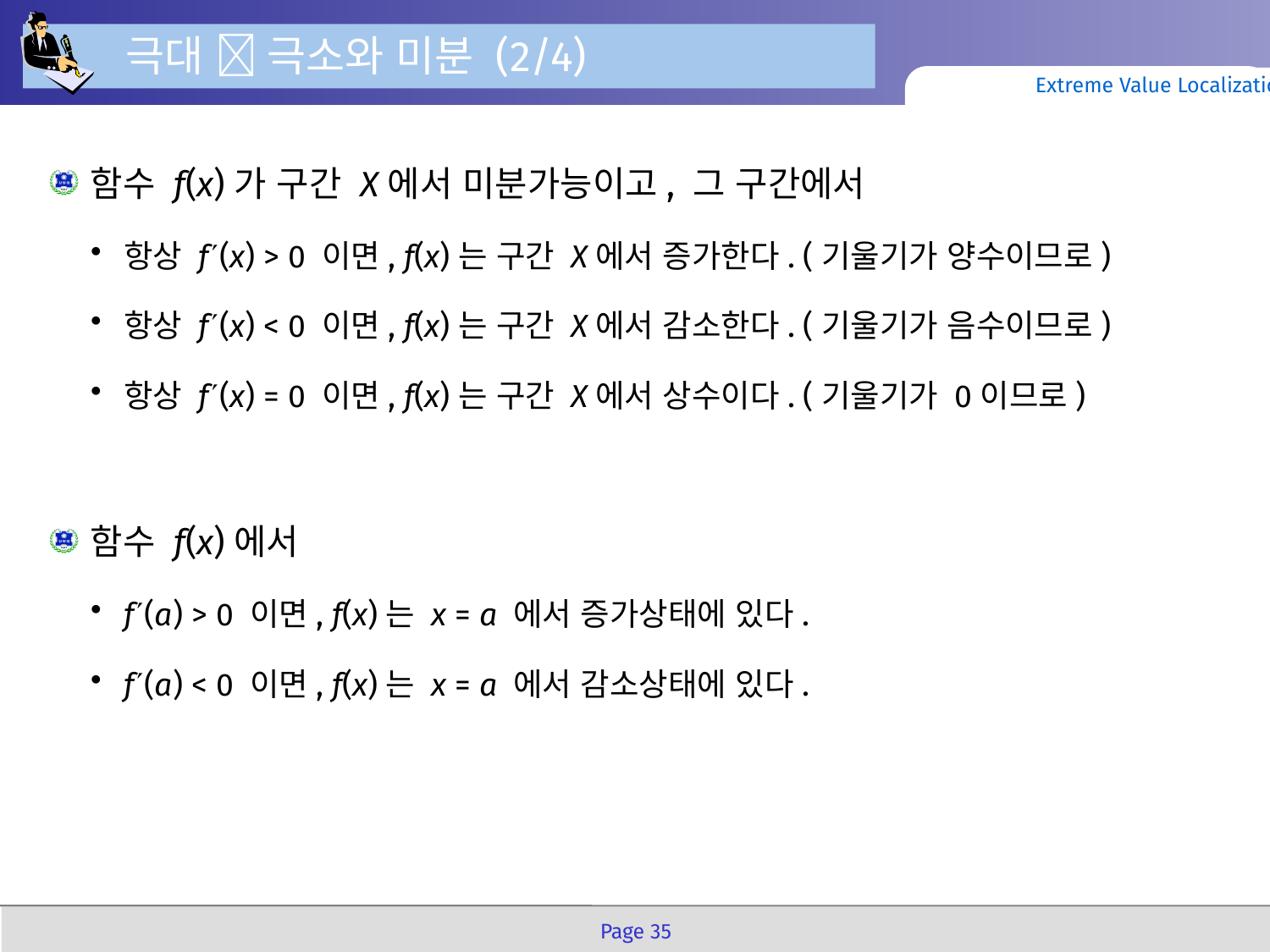

극대 ⋅ 극소와 미분 (2/4)
Extreme Value Localization
함수 f(x)가 구간 X에서 미분가능이고, 그 구간에서
항상 f′(x) > 0 이면, f(x)는 구간 X에서 증가한다. (기울기가 양수이므로)
항상 f′(x) < 0 이면, f(x)는 구간 X에서 감소한다. (기울기가 음수이므로)
항상 f′(x) = 0 이면, f(x)는 구간 X에서 상수이다. (기울기가 0이므로)
함수 f(x)에서
f′(a) > 0 이면, f(x)는 x = a 에서 증가상태에 있다.
f′(a) < 0 이면, f(x)는 x = a 에서 감소상태에 있다.
Page 35